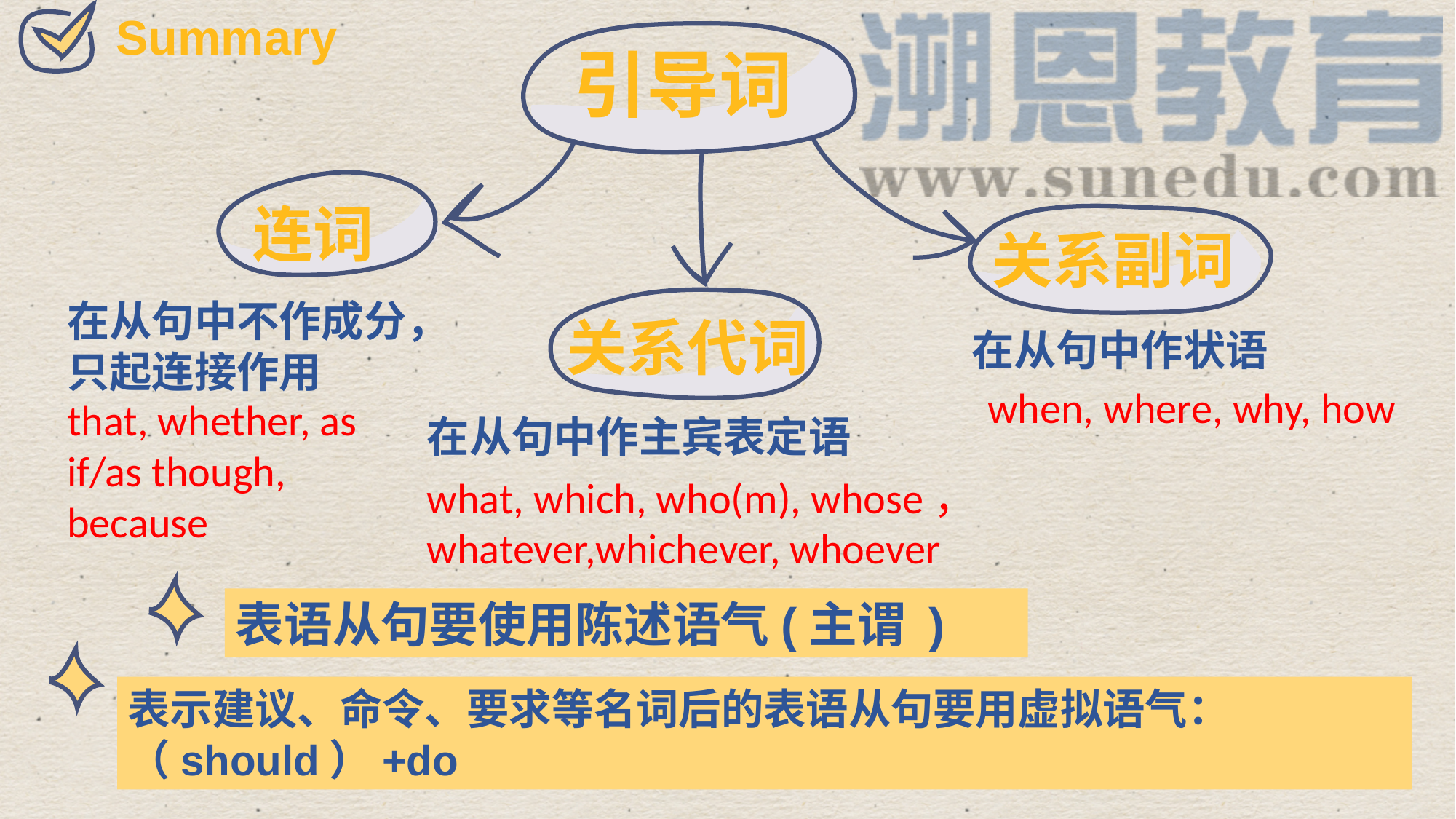

Summary

引导词
连词
关系副词
在从句中不作成分，只起连接作用
关系代词
在从句中作状语
when, where, why, how
that, whether, as if/as though, because
在从句中作主宾表定语
what, which, who(m), whose，
whatever,whichever, whoever

表语从句要使用陈述语气(主谓 )

表示建议、命令、要求等名词后的表语从句要用虚拟语气：（should）+do